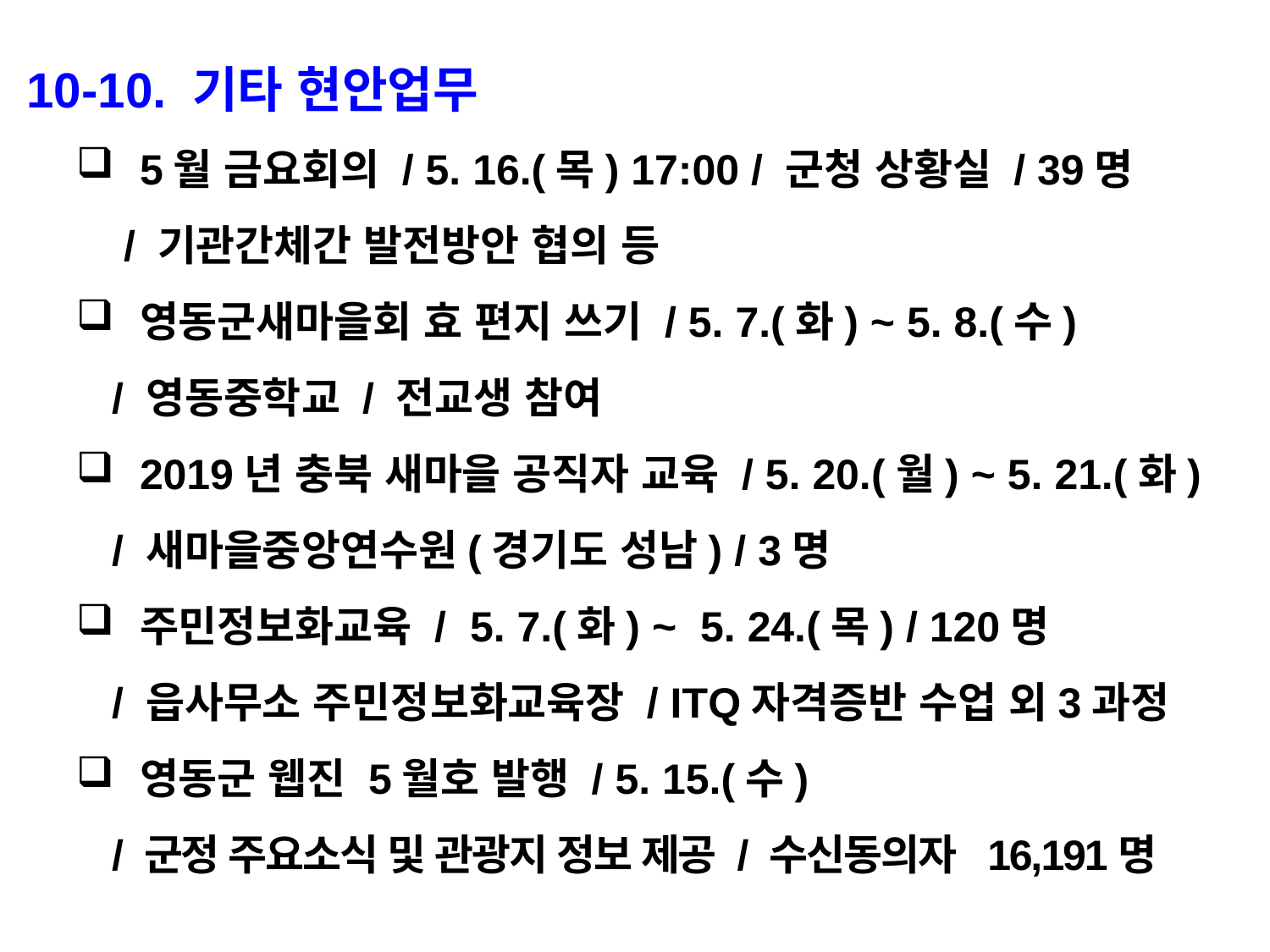

10-10. 기타 현안업무
5월 금요회의 / 5. 16.(목) 17:00 / 군청 상황실 / 39명
    / 기관간체간 발전방안 협의 등
영동군새마을회 효 편지 쓰기 / 5. 7.(화) ~ 5. 8.(수)
   / 영동중학교 / 전교생 참여
2019년 충북 새마을 공직자 교육 / 5. 20.(월) ~ 5. 21.(화)
   / 새마을중앙연수원(경기도 성남) / 3명
주민정보화교육 /  5. 7.(화) ~  5. 24.(목) / 120명
   / 읍사무소 주민정보화교육장 / ITQ자격증반 수업 외3과정
영동군 웹진 5월호 발행 / 5. 15.(수)
   / 군정 주요소식 및 관광지 정보 제공 / 수신동의자  16,191명